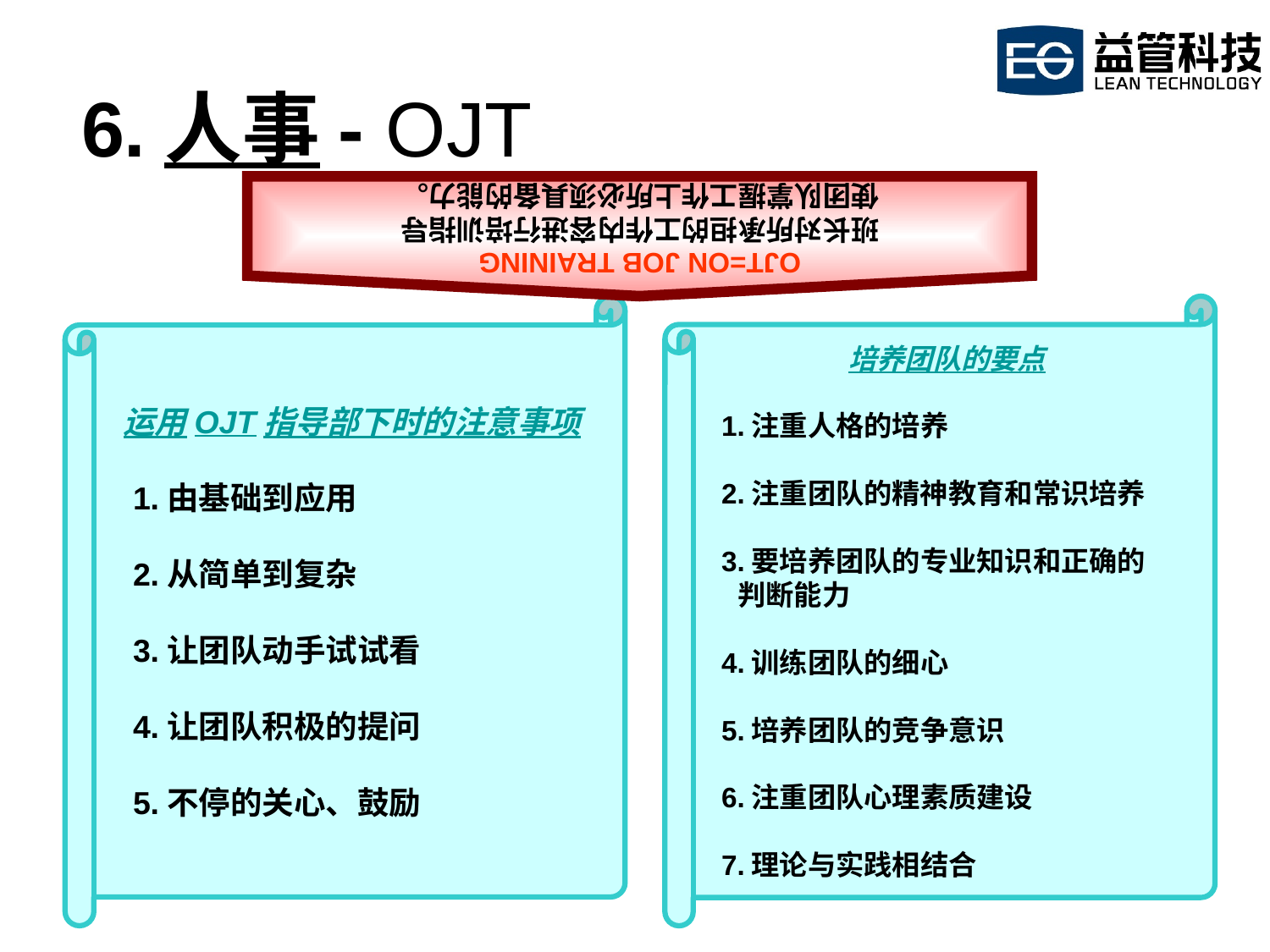

OJT=ON JOB TRAINING
班长对所承担的工作内容进行培训指导
使团队掌握工作上所必须具备的能力。
6.人事- OJT
运用OJT指导部下时的注意事项

   1.由基础到应用

   2.从简单到复杂

   3.让团队动手试试看

   4.让团队积极的提问

   5.不停的关心、鼓励
培养团队的要点

  1.注重人格的培养

  2.注重团队的精神教育和常识培养

  3.要培养团队的专业知识和正确的
    判断能力

  4.训练团队的细心

  5.培养团队的竞争意识

  6.注重团队心理素质建设

  7.理论与实践相结合
36